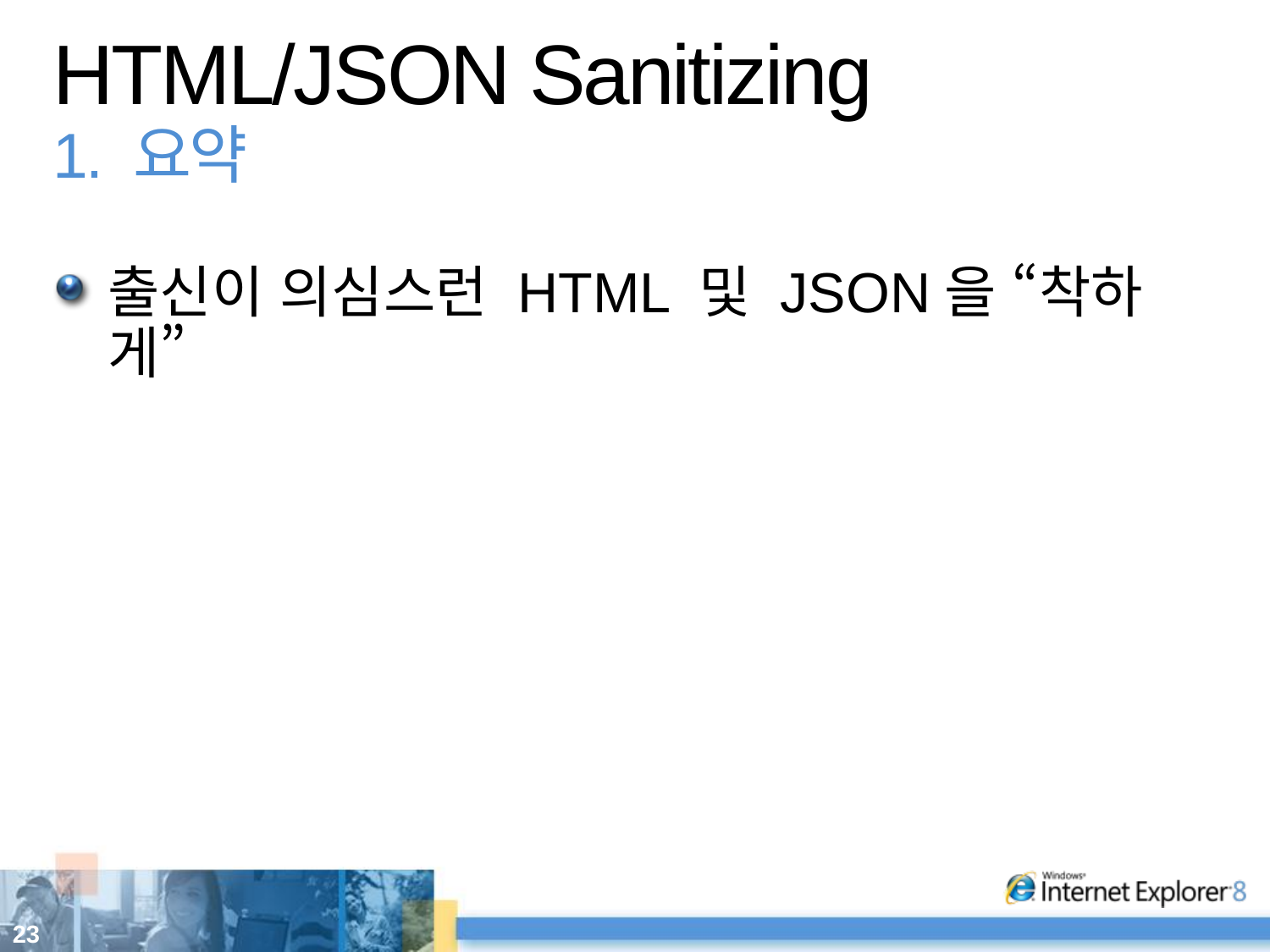

# HTML/JSON Sanitizing 1. 요약
출신이 의심스런 HTML 및 JSON을 “착하게”